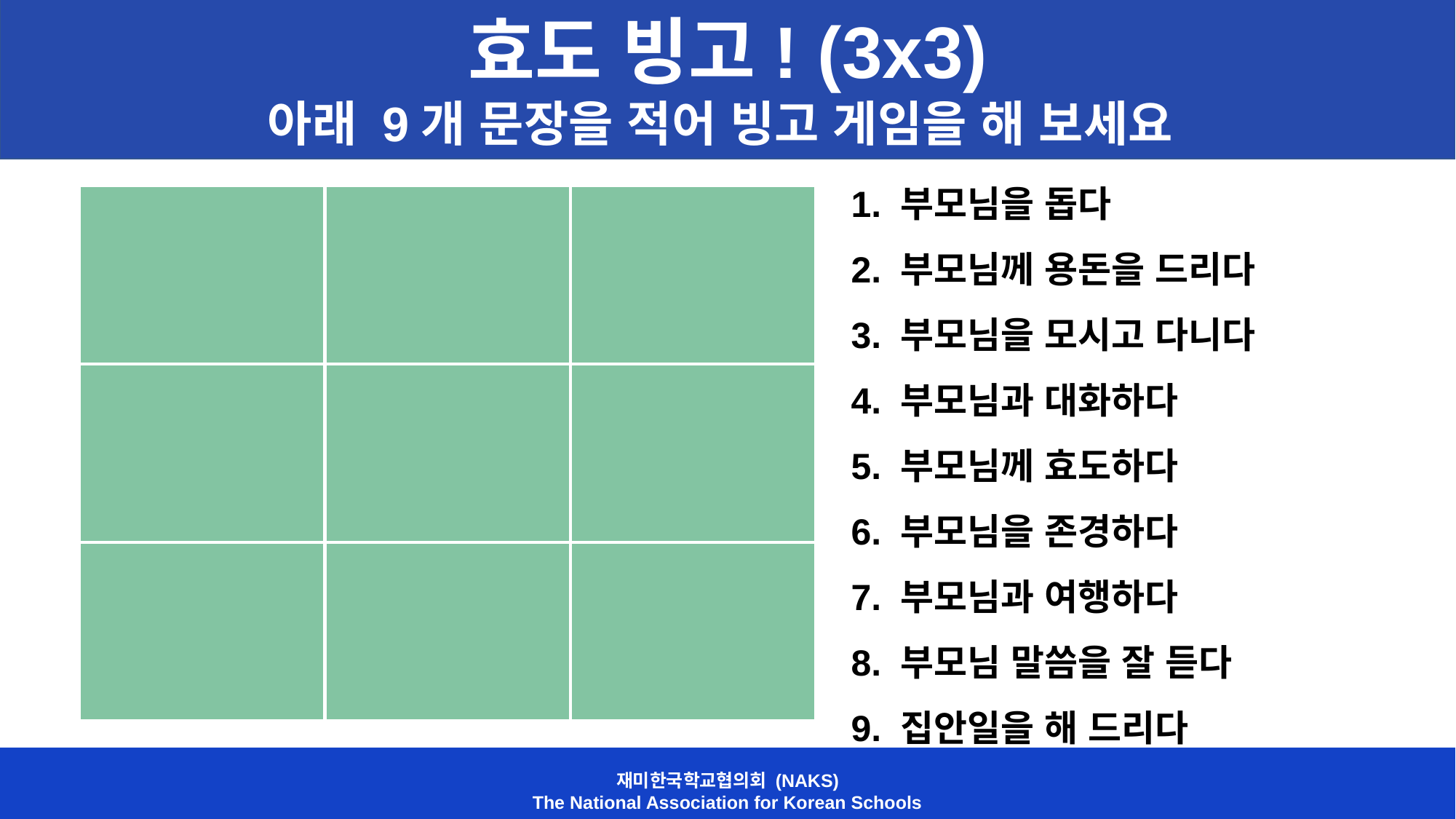

효도 빙고! (3x3)
아래 9개 문장을 적어 빙고 게임을 해 보세요
1. 부모님을 돕다
2. 부모님께 용돈을 드리다
3. 부모님을 모시고 다니다
4. 부모님과 대화하다
5. 부모님께 효도하다
6. 부모님을 존경하다
7. 부모님과 여행하다
8. 부모님 말씀을 잘 듣다
9. 집안일을 해 드리다
|  |  |  |
| --- | --- | --- |
|  |  |  |
|  |  |  |
재미한국학교협의회 (NAKS)
The National Association for Korean Schools